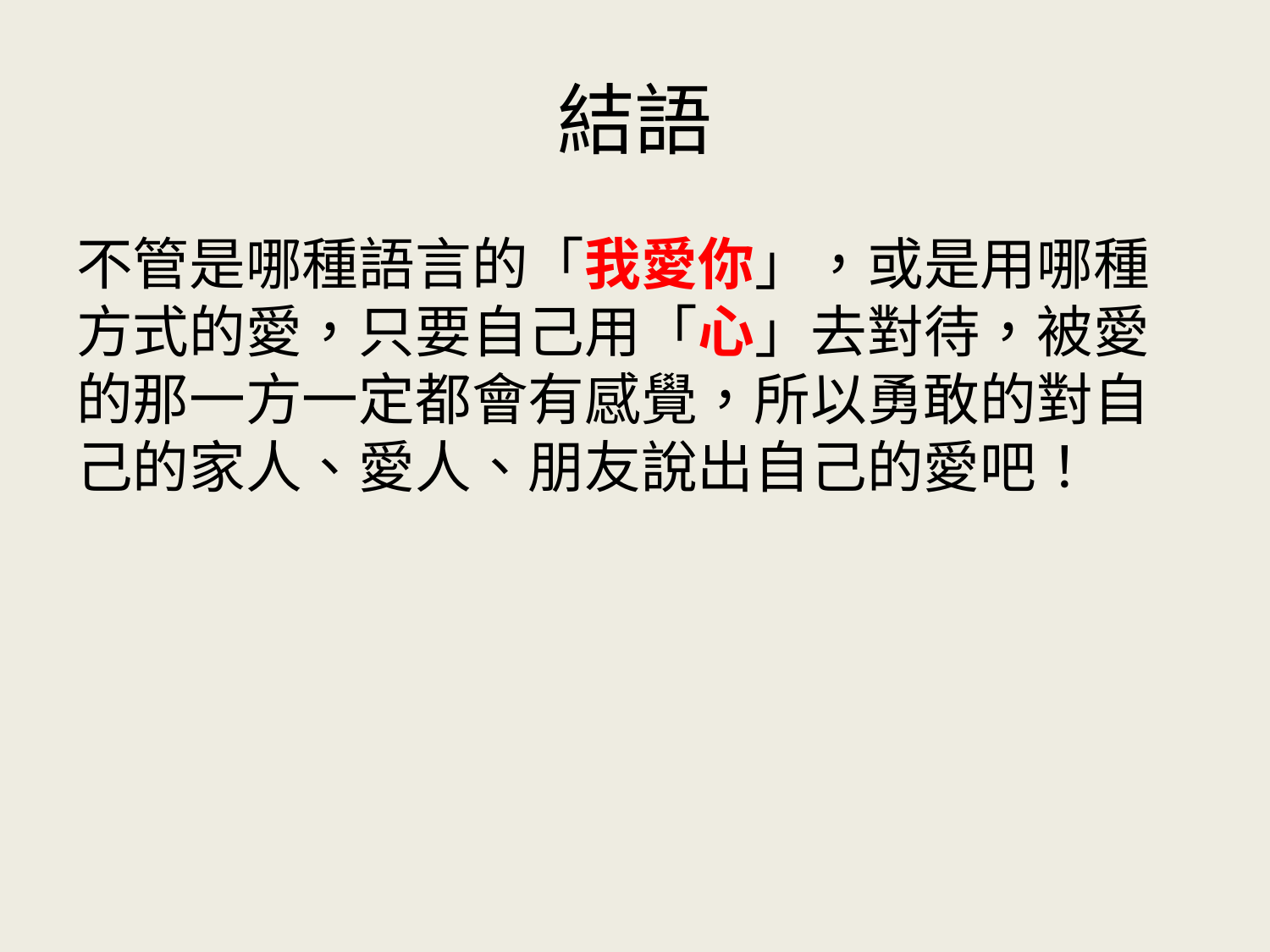

# 結語
不管是哪種語言的「我愛你」，或是用哪種方式的愛，只要自己用「心」去對待，被愛的那一方一定都會有感覺，所以勇敢的對自己的家人、愛人、朋友說出自己的愛吧！